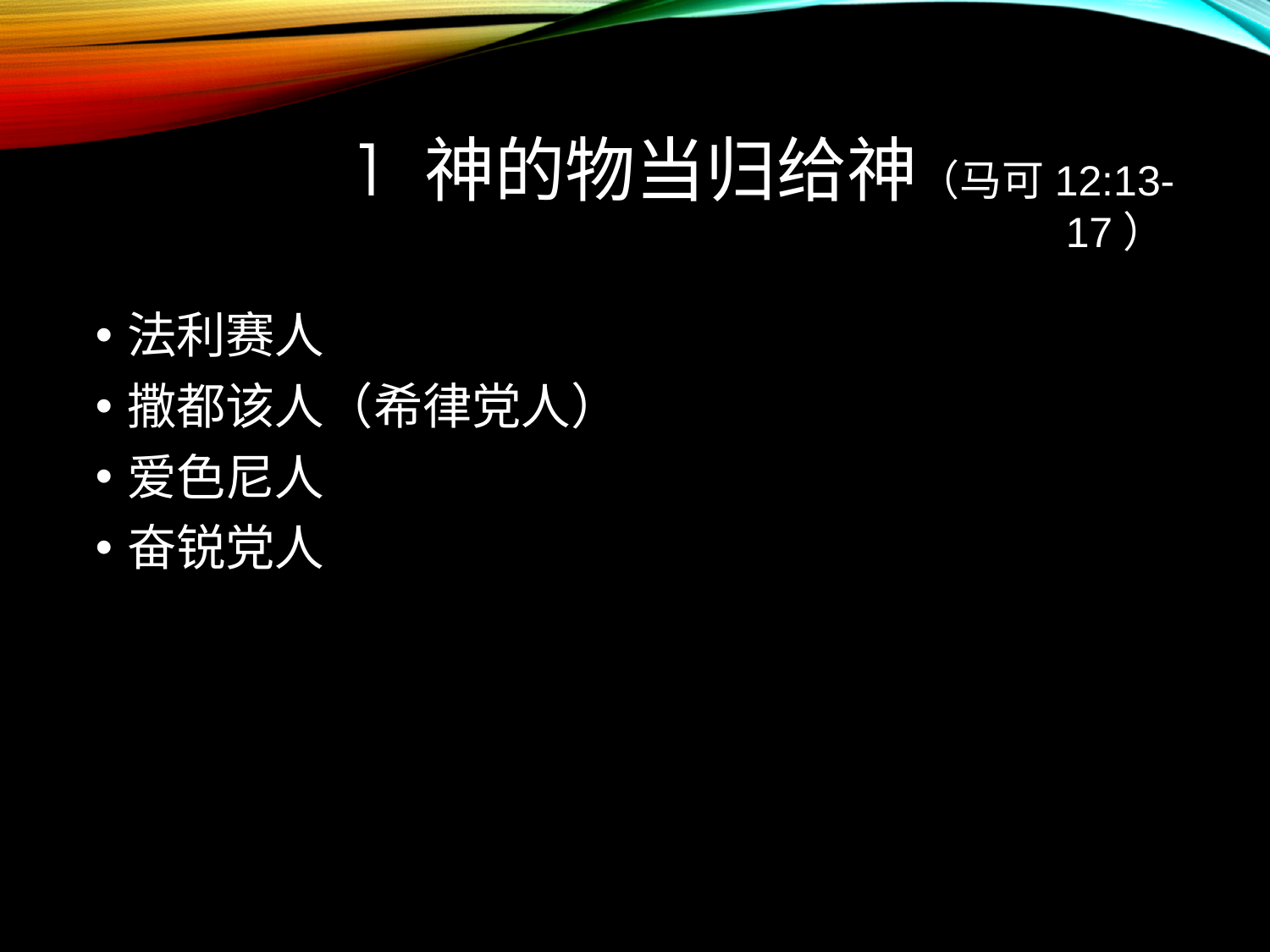

# 1 神的物当归给神（马可12:13-17）
法利赛人
撒都该人（希律党人）
爱色尼人
奋锐党人